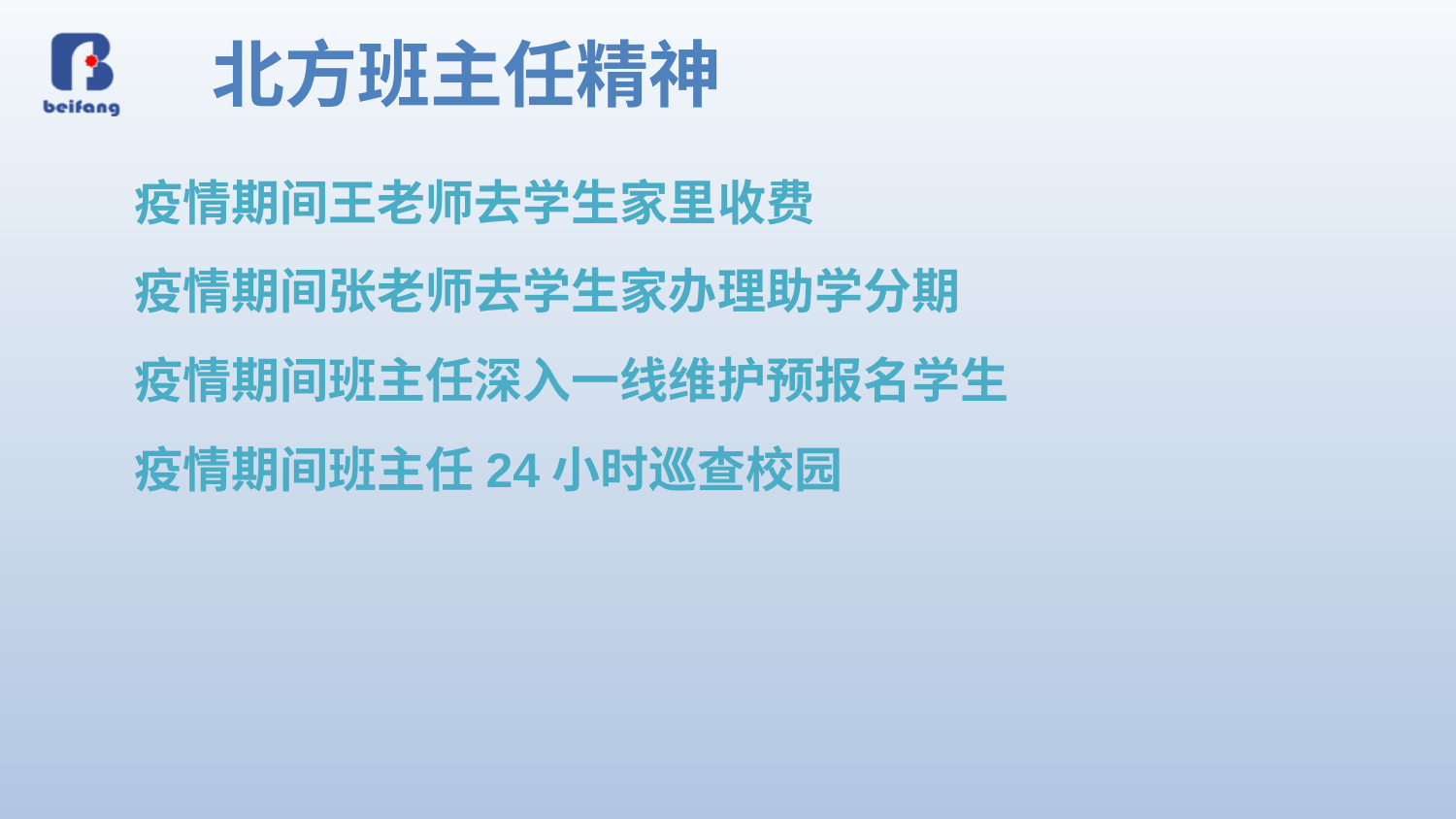

北方班主任精神
疫情期间王老师去学生家里收费
疫情期间张老师去学生家办理助学分期
疫情期间班主任深入一线维护预报名学生
疫情期间班主任24小时巡查校园